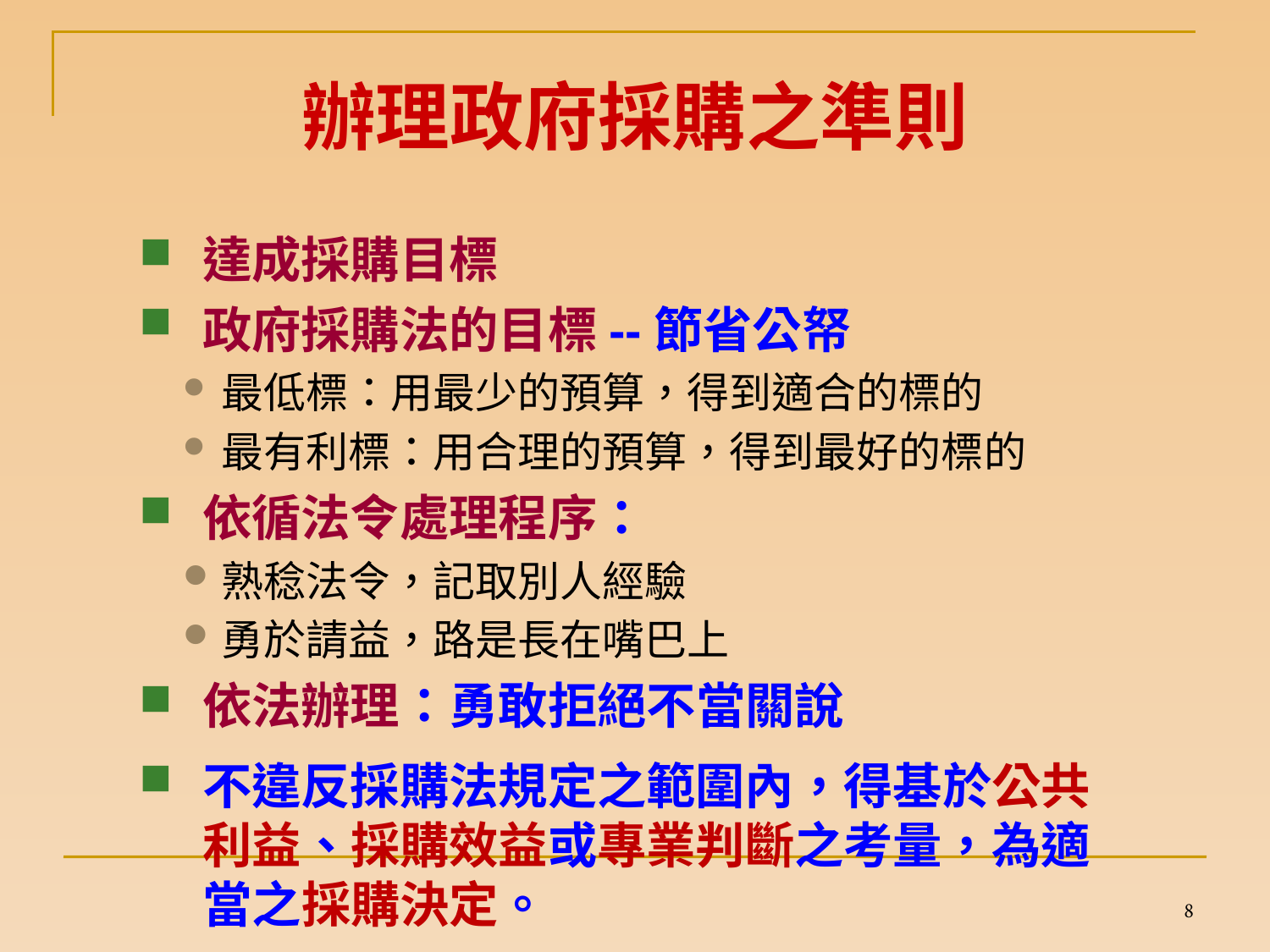

# 辦理政府採購之準則
達成採購目標
政府採購法的目標--節省公帑
最低標：用最少的預算，得到適合的標的
最有利標：用合理的預算，得到最好的標的
依循法令處理程序：
熟稔法令，記取別人經驗
勇於請益，路是長在嘴巴上
依法辦理：勇敢拒絕不當關說
不違反採購法規定之範圍內，得基於公共利益、採購效益或專業判斷之考量，為適當之採購決定。
8